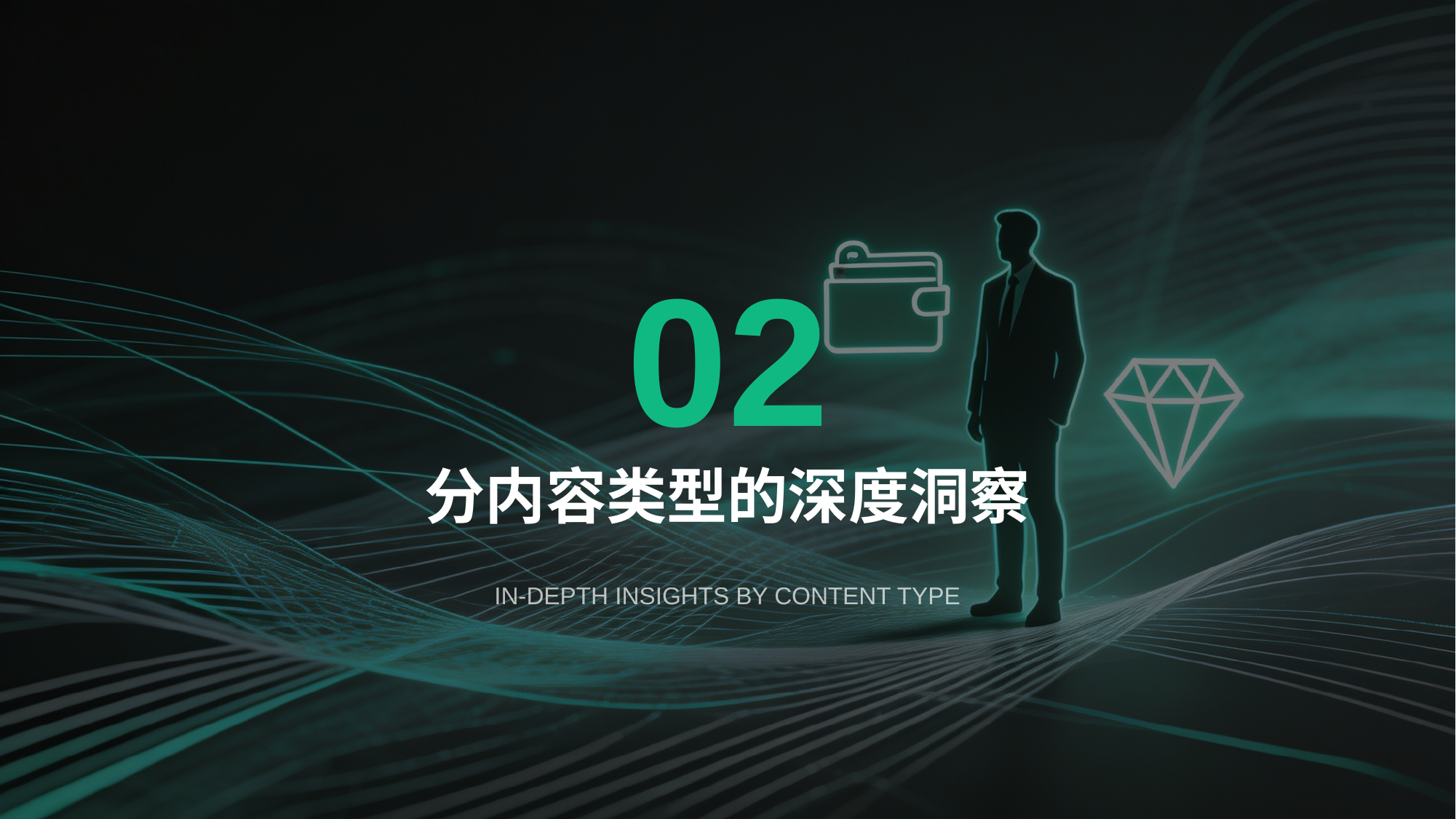

02
分内容类型的深度洞察
IN-DEPTH INSIGHTS BY CONTENT TYPE